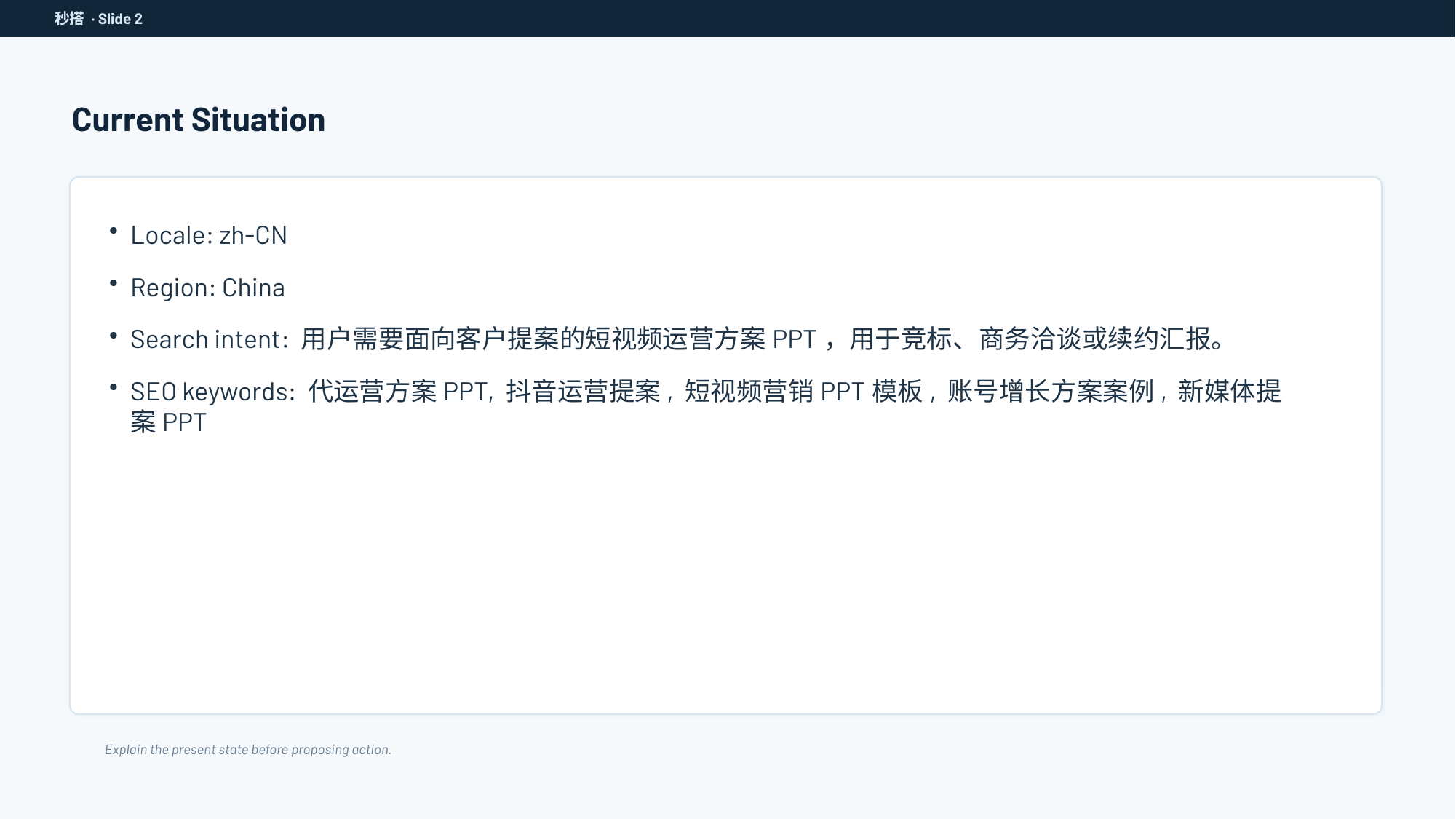

秒搭 · Slide 2
Current Situation

Locale: zh-CN
Region: China
Search intent: 用户需要面向客户提案的短视频运营方案PPT，用于竞标、商务洽谈或续约汇报。
SEO keywords: 代运营方案PPT, 抖音运营提案, 短视频营销PPT模板, 账号增长方案案例, 新媒体提案PPT
Explain the present state before proposing action.